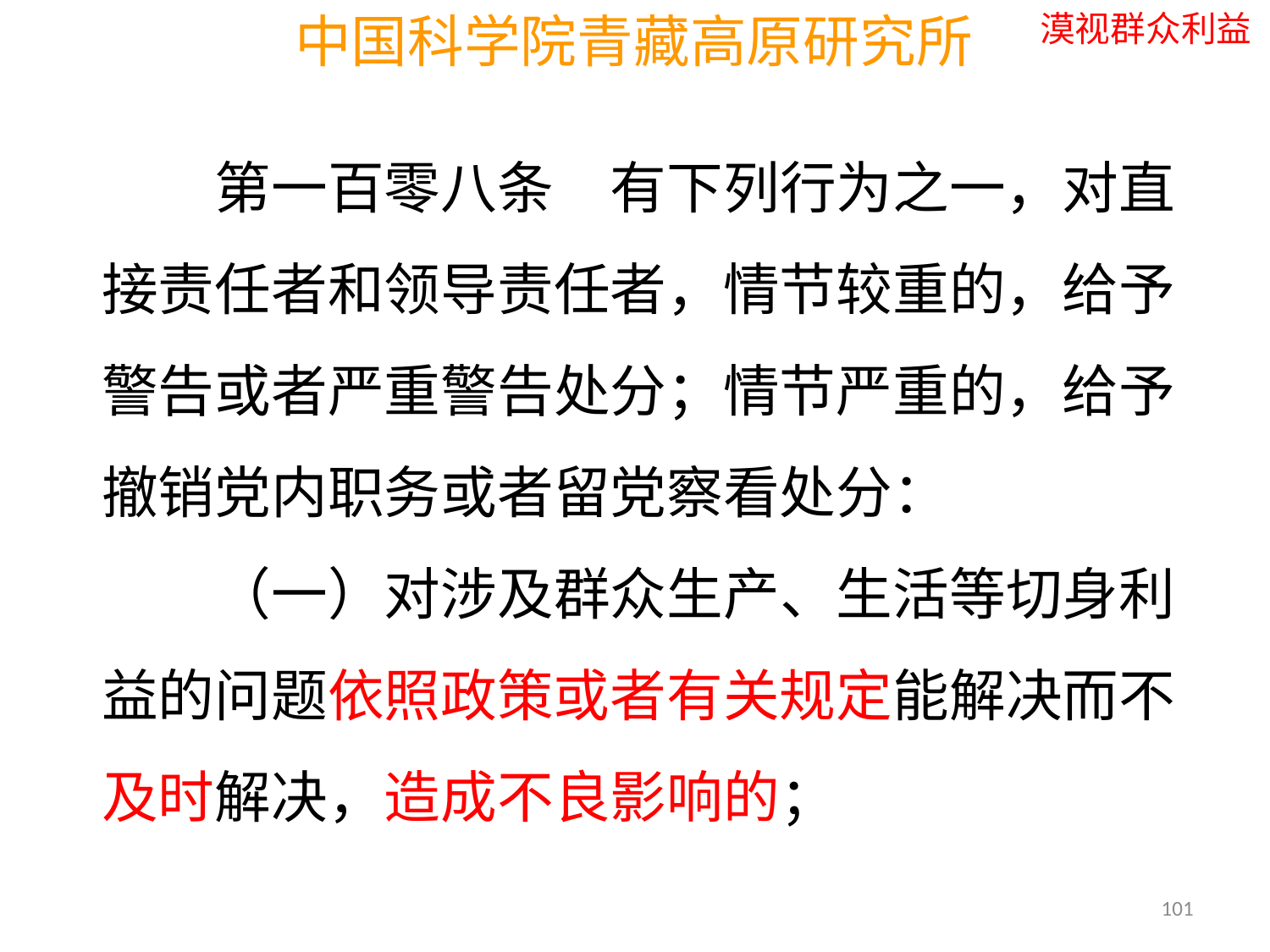

漠视群众利益
　　第一百零八条　有下列行为之一，对直接责任者和领导责任者，情节较重的，给予警告或者严重警告处分；情节严重的，给予撤销党内职务或者留党察看处分：
　　（一）对涉及群众生产、生活等切身利益的问题依照政策或者有关规定能解决而不及时解决，造成不良影响的；
101